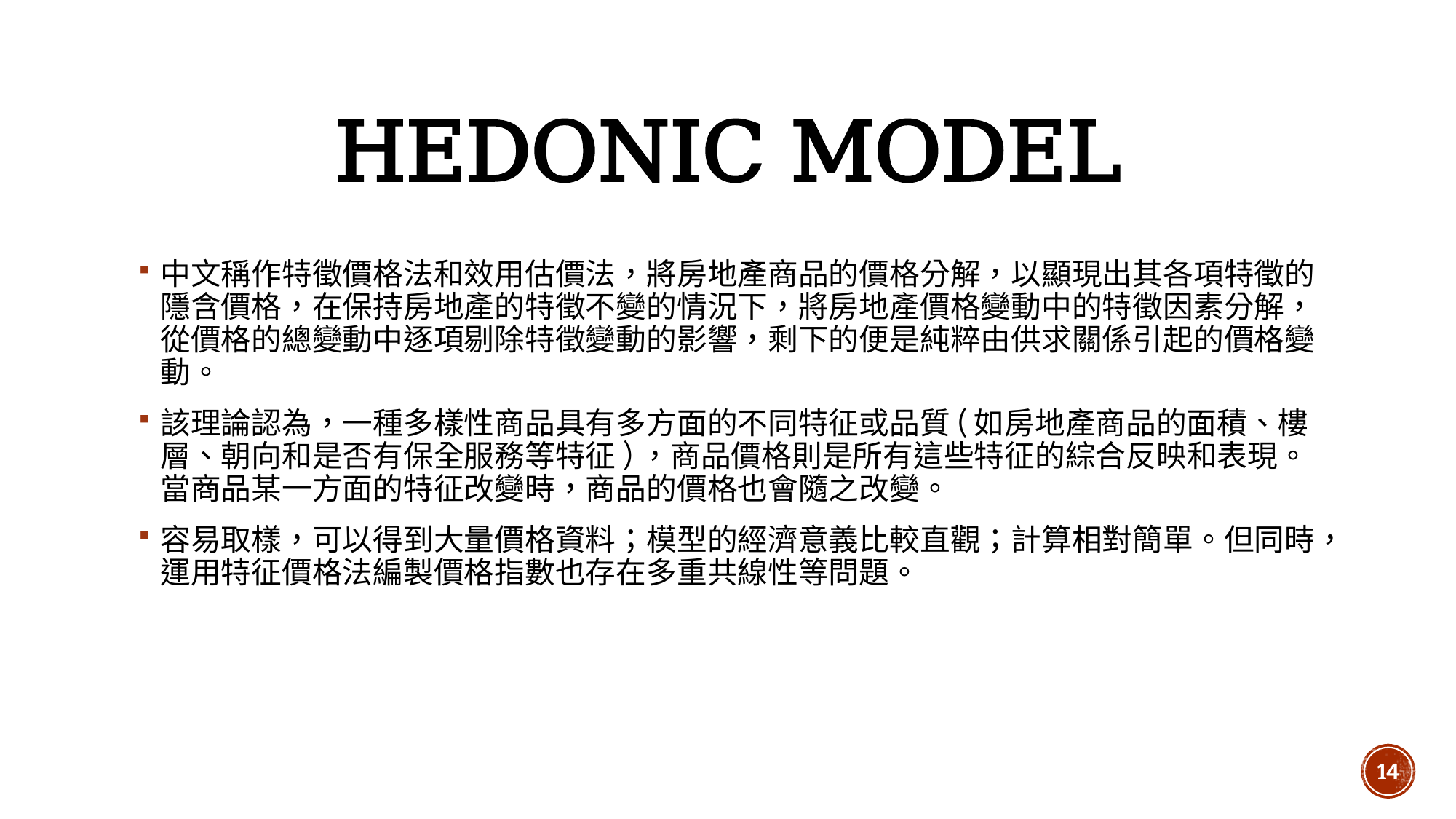

# Hedonic Model
中文稱作特徵價格法和效用估價法，將房地產商品的價格分解，以顯現出其各項特徵的隱含價格，在保持房地產的特徵不變的情況下，將房地產價格變動中的特徵因素分解，從價格的總變動中逐項剔除特徵變動的影響，剩下的便是純粹由供求關係引起的價格變動。
該理論認為，一種多樣性商品具有多方面的不同特征或品質(如房地產商品的面積、樓層、朝向和是否有保全服務等特征)，商品價格則是所有這些特征的綜合反映和表現。當商品某一方面的特征改變時，商品的價格也會隨之改變。
容易取樣，可以得到大量價格資料；模型的經濟意義比較直觀；計算相對簡單。但同時，運用特征價格法編製價格指數也存在多重共線性等問題。
14